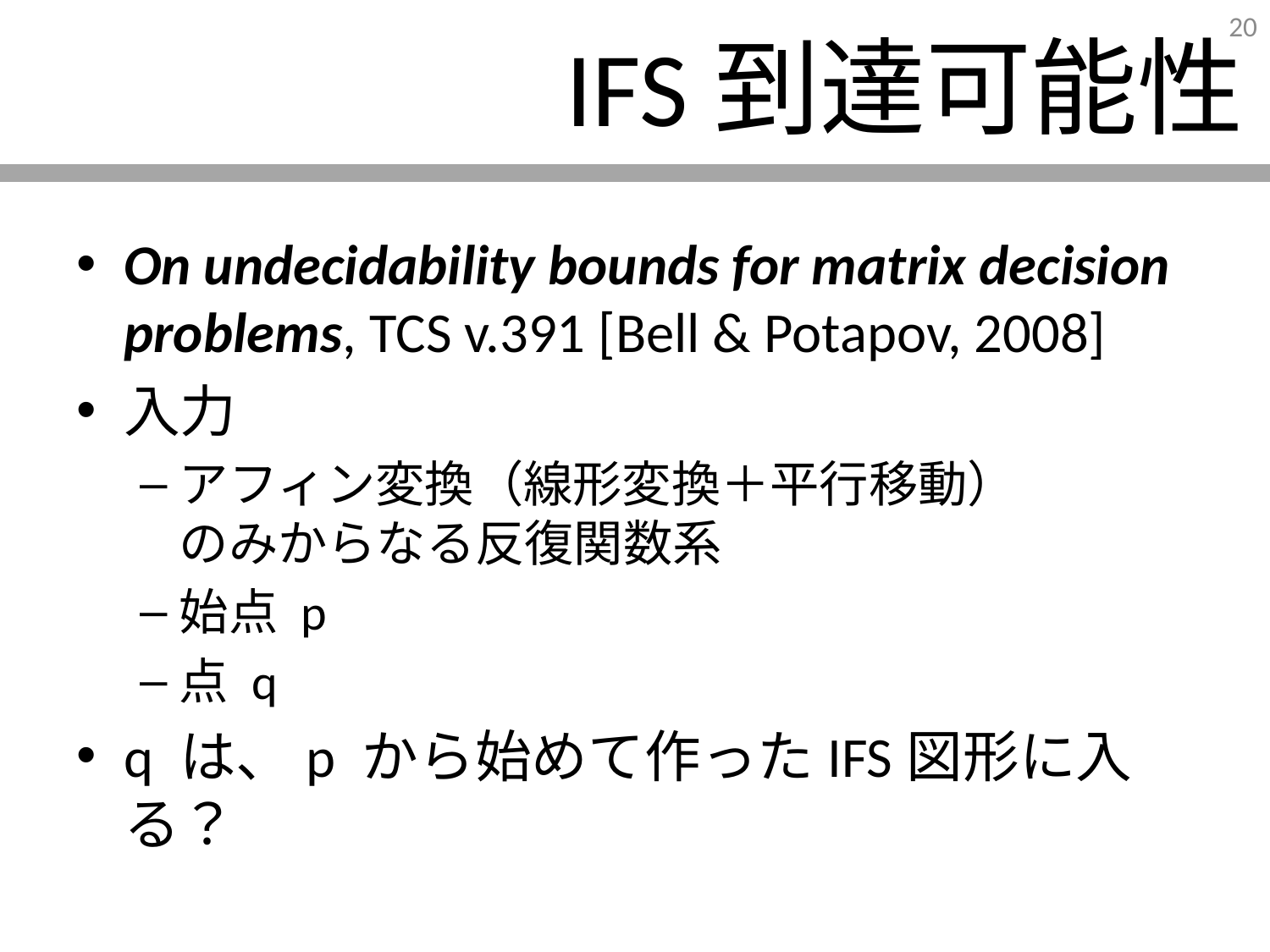

# IFS到達可能性
On undecidability bounds for matrix decision problems, TCS v.391 [Bell & Potapov, 2008]
入力
アフィン変換（線形変換＋平行移動）
のみからなる反復関数系
始点 p
点 q
q は、p から始めて作ったIFS図形に入る？